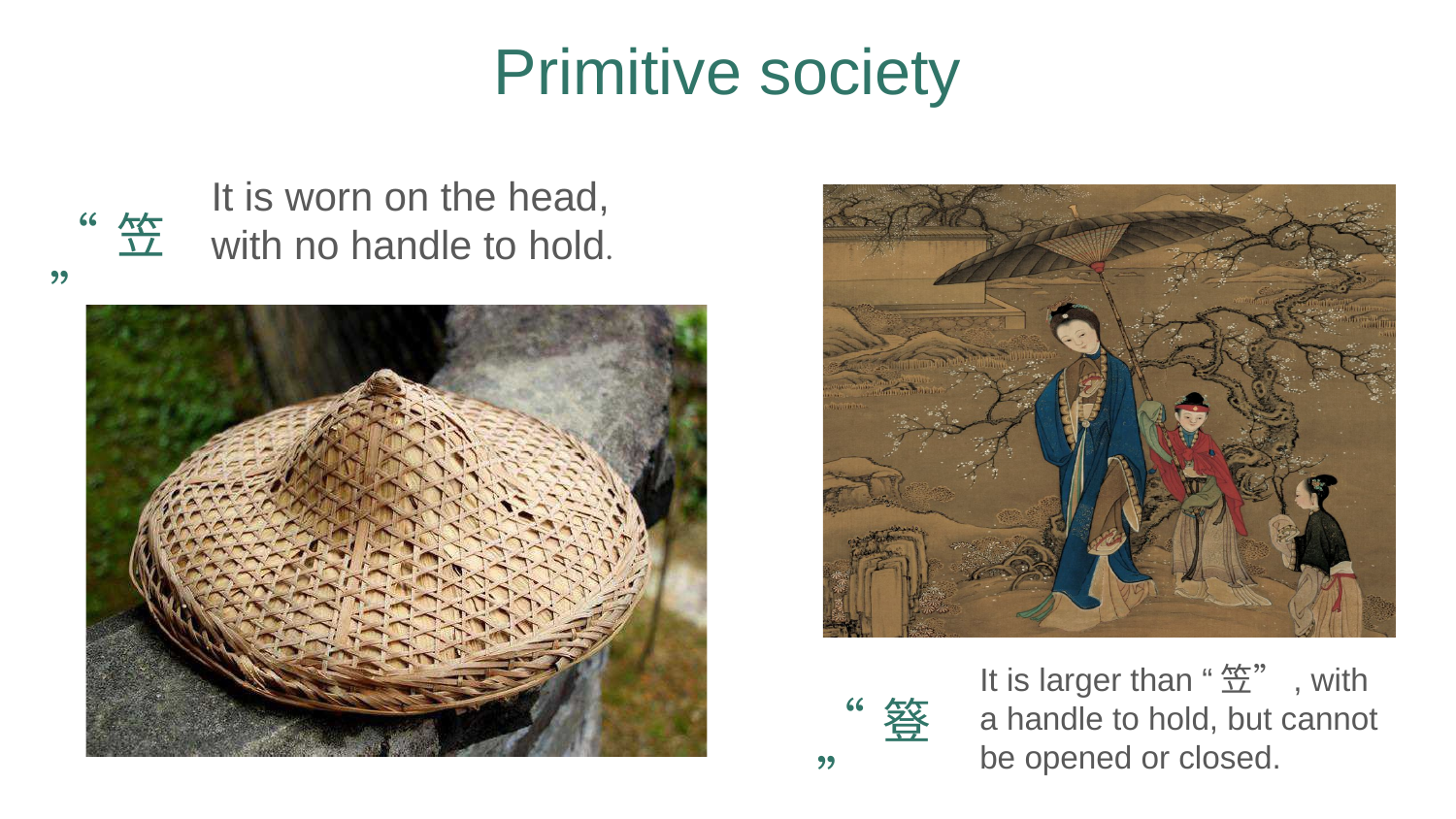

Primitive society
It is worn on the head,
with no handle to hold.

“笠”

It is larger than “笠”, with a handle to hold, but cannot be opened or closed.
“簦”